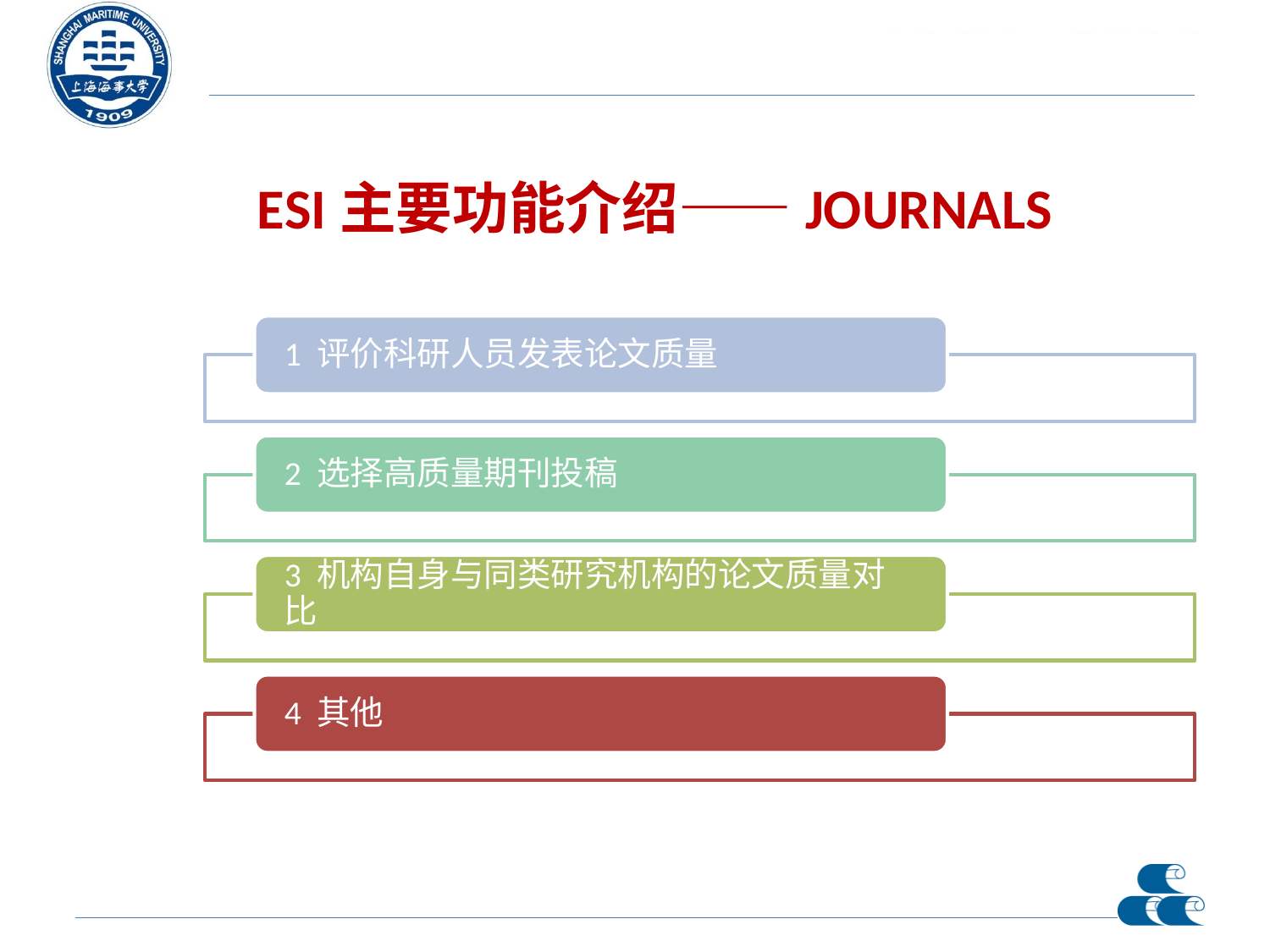

ESI主要功能介绍——JOURNALS

1 评价科研人员发表论文质量
2 选择高质量期刊投稿
3 机构自身与同类研究机构的论文质量对比
4 其他